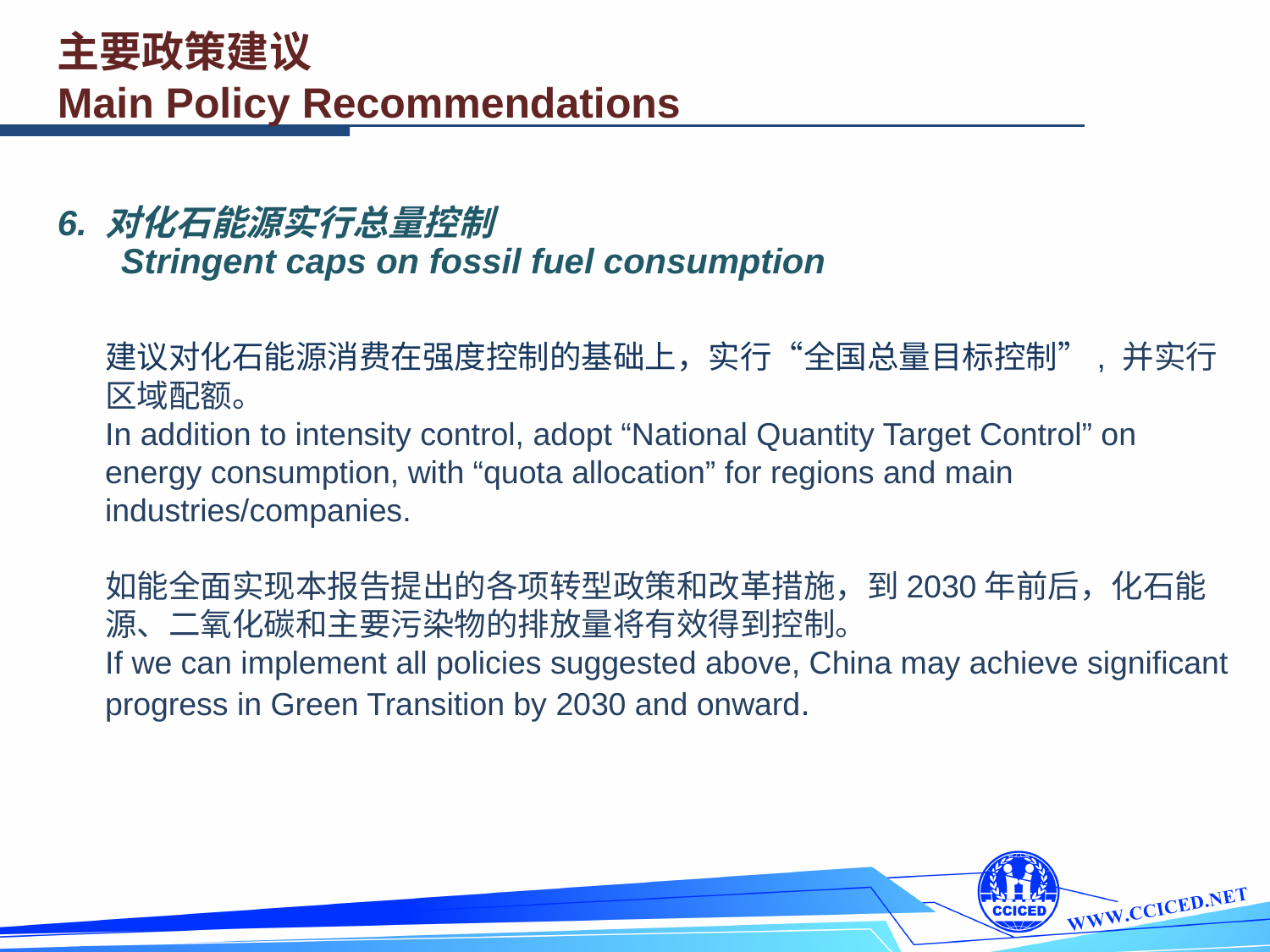

主要政策建议
Main Policy Recommendations

6. 对化石能源实行总量控制
Stringent caps on fossil fuel consumption

 	建议对化石能源消费在强度控制的基础上，实行“全国总量目标控制”, 并实行区域配额。
In addition to intensity control, adopt “National Quantity Target Control” on energy consumption, with “quota allocation” for regions and main industries/companies.
如能全面实现本报告提出的各项转型政策和改革措施，到2030年前后，化石能源、二氧化碳和主要污染物的排放量将有效得到控制。
If we can implement all policies suggested above, China may achieve significant progress in Green Transition by 2030 and onward.